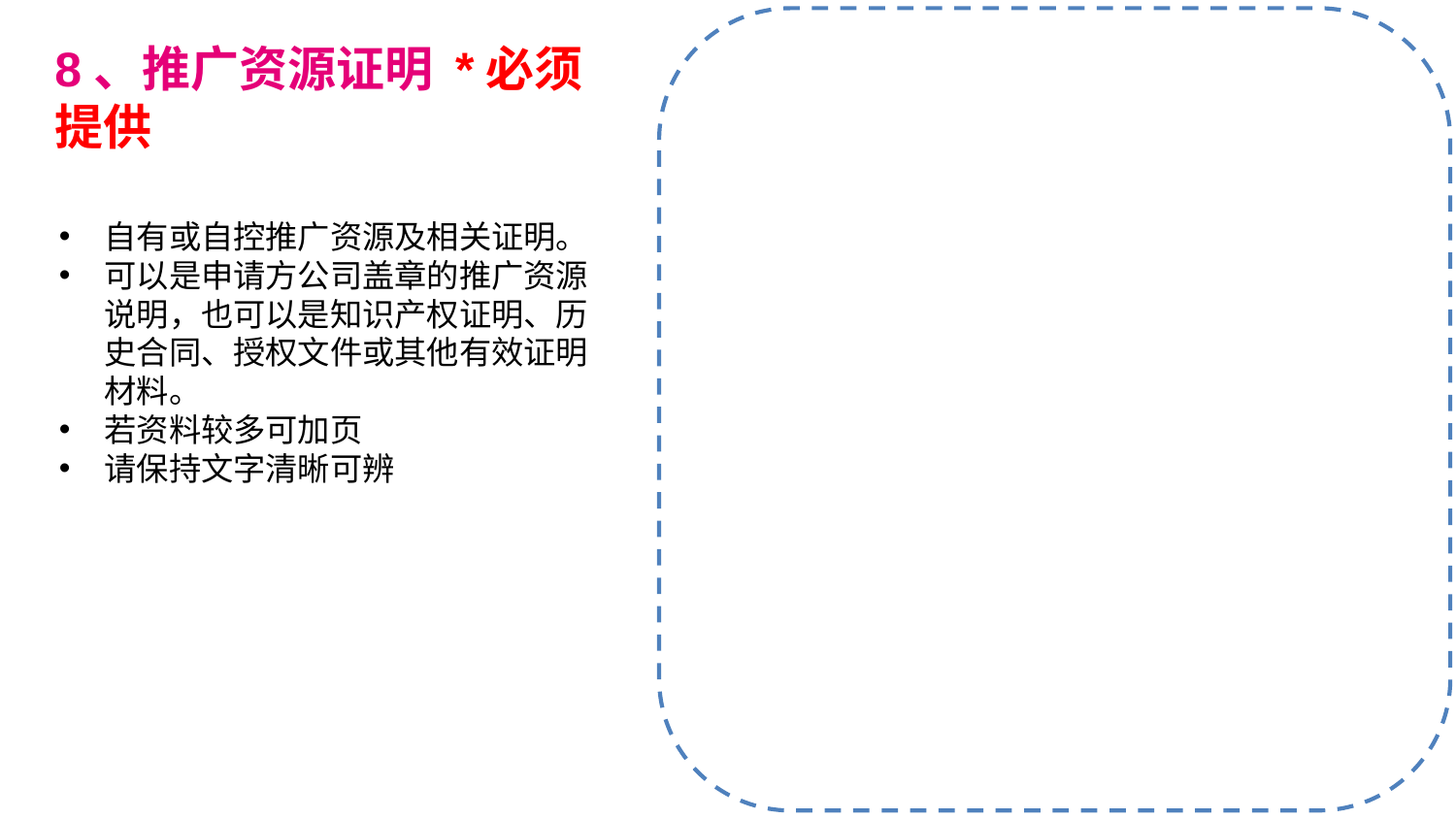

8、推广资源证明 *必须提供

自有或自控推广资源及相关证明。
可以是申请方公司盖章的推广资源说明，也可以是知识产权证明、历史合同、授权文件或其他有效证明材料。
若资料较多可加页
请保持文字清晰可辨